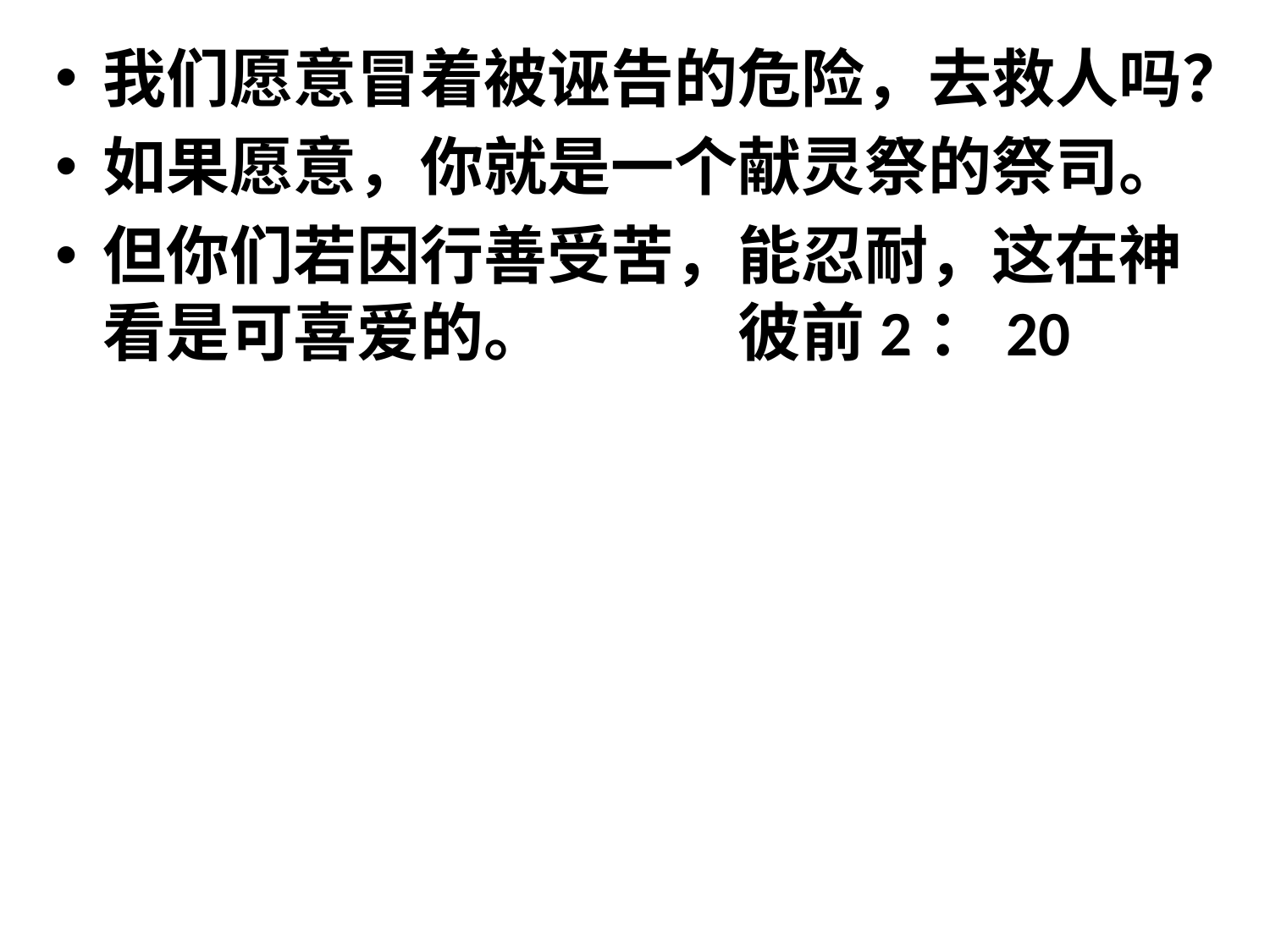

我们愿意冒着被诬告的危险，去救人吗？
如果愿意，你就是一个献灵祭的祭司。
但你们若因行善受苦，能忍耐，这在神看是可喜爱的。 		彼前2：20